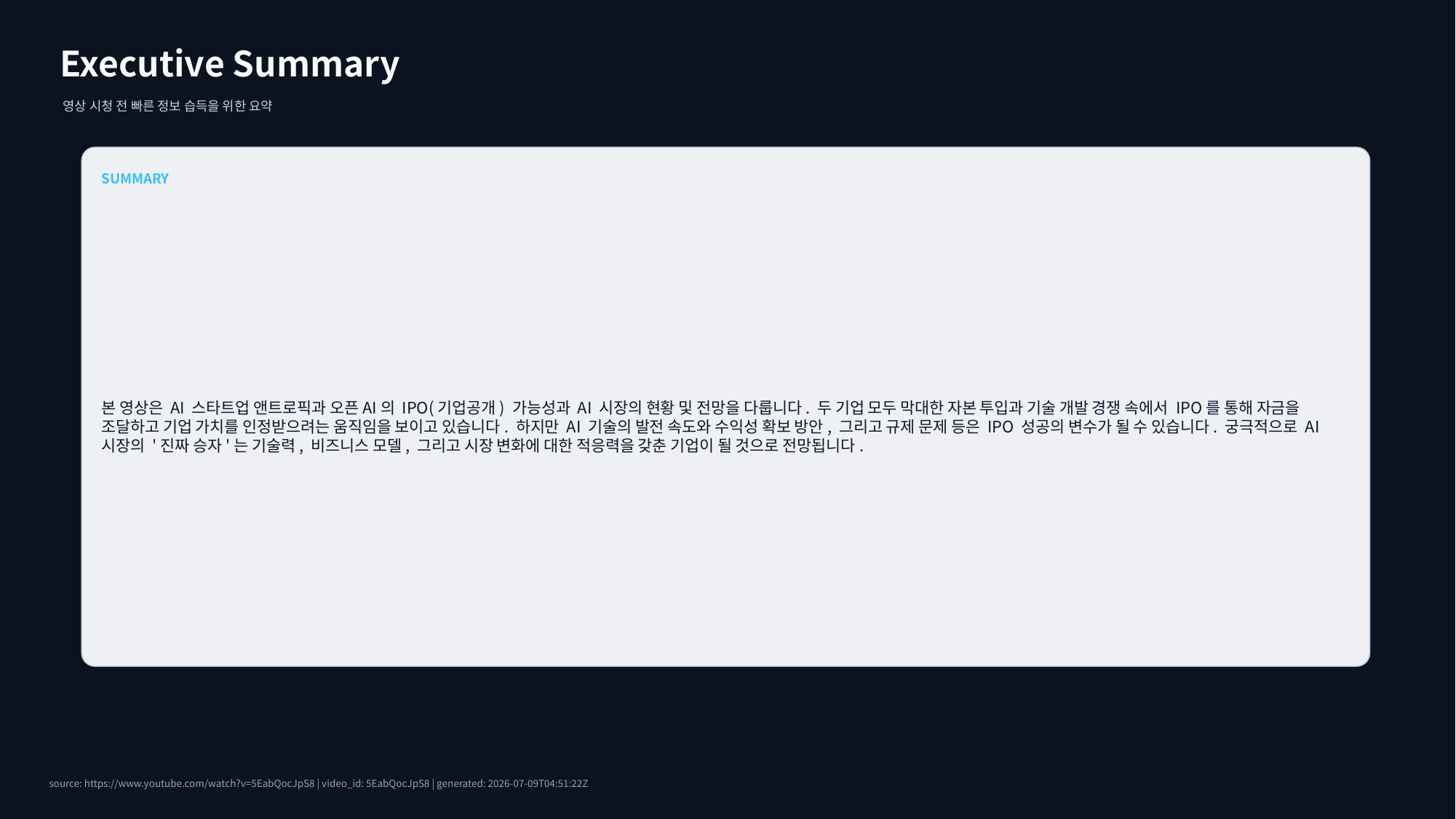

Executive Summary
영상 시청 전 빠른 정보 습득을 위한 요약

SUMMARY
본 영상은 AI 스타트업 앤트로픽과 오픈AI의 IPO(기업공개) 가능성과 AI 시장의 현황 및 전망을 다룹니다. 두 기업 모두 막대한 자본 투입과 기술 개발 경쟁 속에서 IPO를 통해 자금을 조달하고 기업 가치를 인정받으려는 움직임을 보이고 있습니다. 하지만 AI 기술의 발전 속도와 수익성 확보 방안, 그리고 규제 문제 등은 IPO 성공의 변수가 될 수 있습니다. 궁극적으로 AI 시장의 '진짜 승자'는 기술력, 비즈니스 모델, 그리고 시장 변화에 대한 적응력을 갖춘 기업이 될 것으로 전망됩니다.
source: https://www.youtube.com/watch?v=5EabQocJpS8 | video_id: 5EabQocJpS8 | generated: 2026-07-09T04:51:22Z